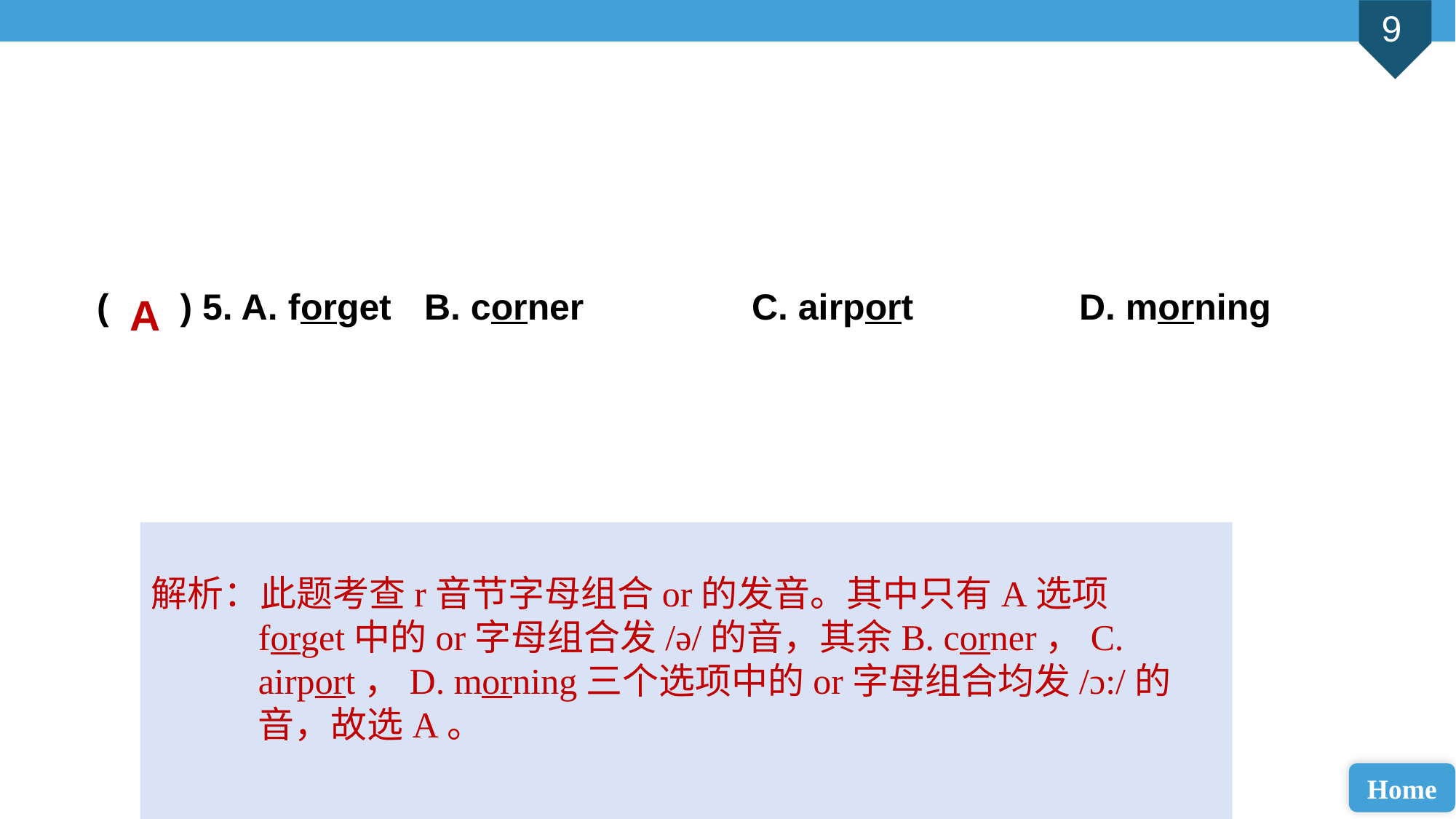

(       ) 5. A. forget 	B. corner 		C. airport 		D. morning
A

解析：此题考查r音节字母组合or的发音。其中只有A选项forget中的or字母组合发/ə/的音，其余B. corner，C. airport，D. morning三个选项中的or字母组合均发/ɔ:/的音，故选A。